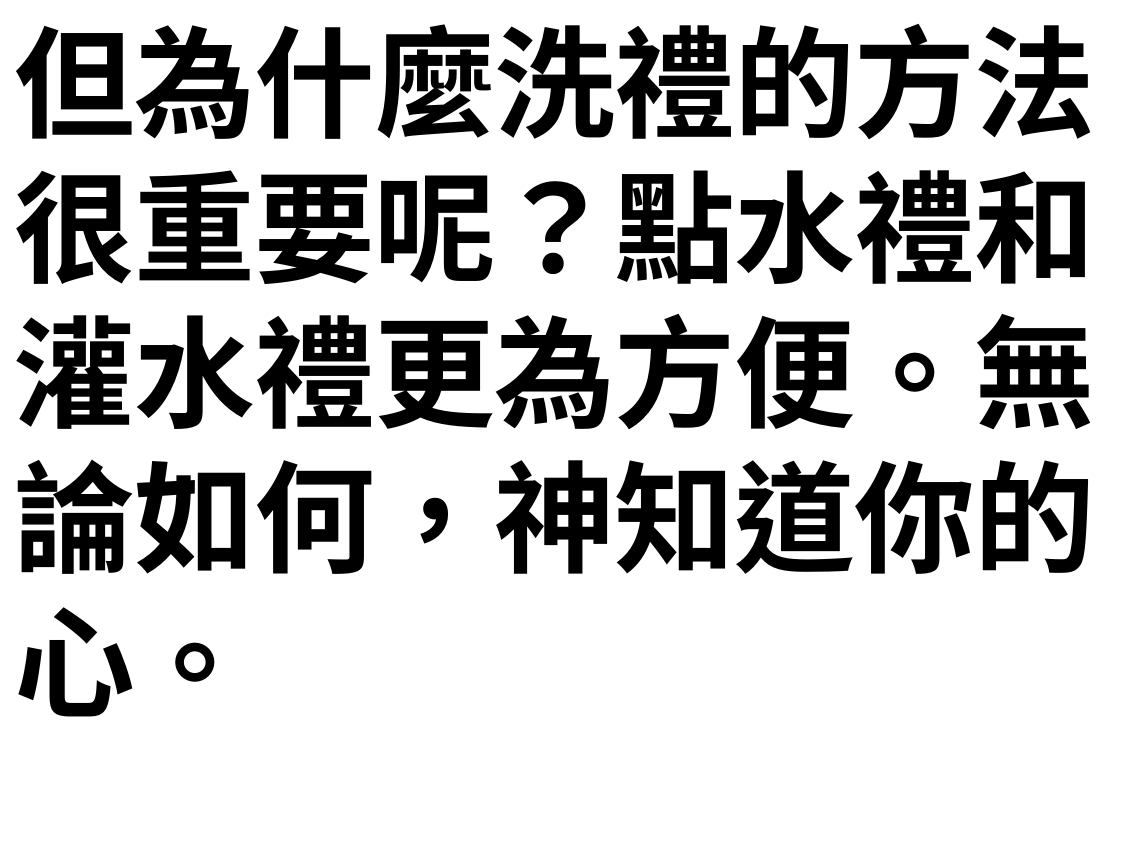

但為什麼洗禮的方法很重要呢？點水禮和灌水禮更為方便。無論如何，神知道你的心。